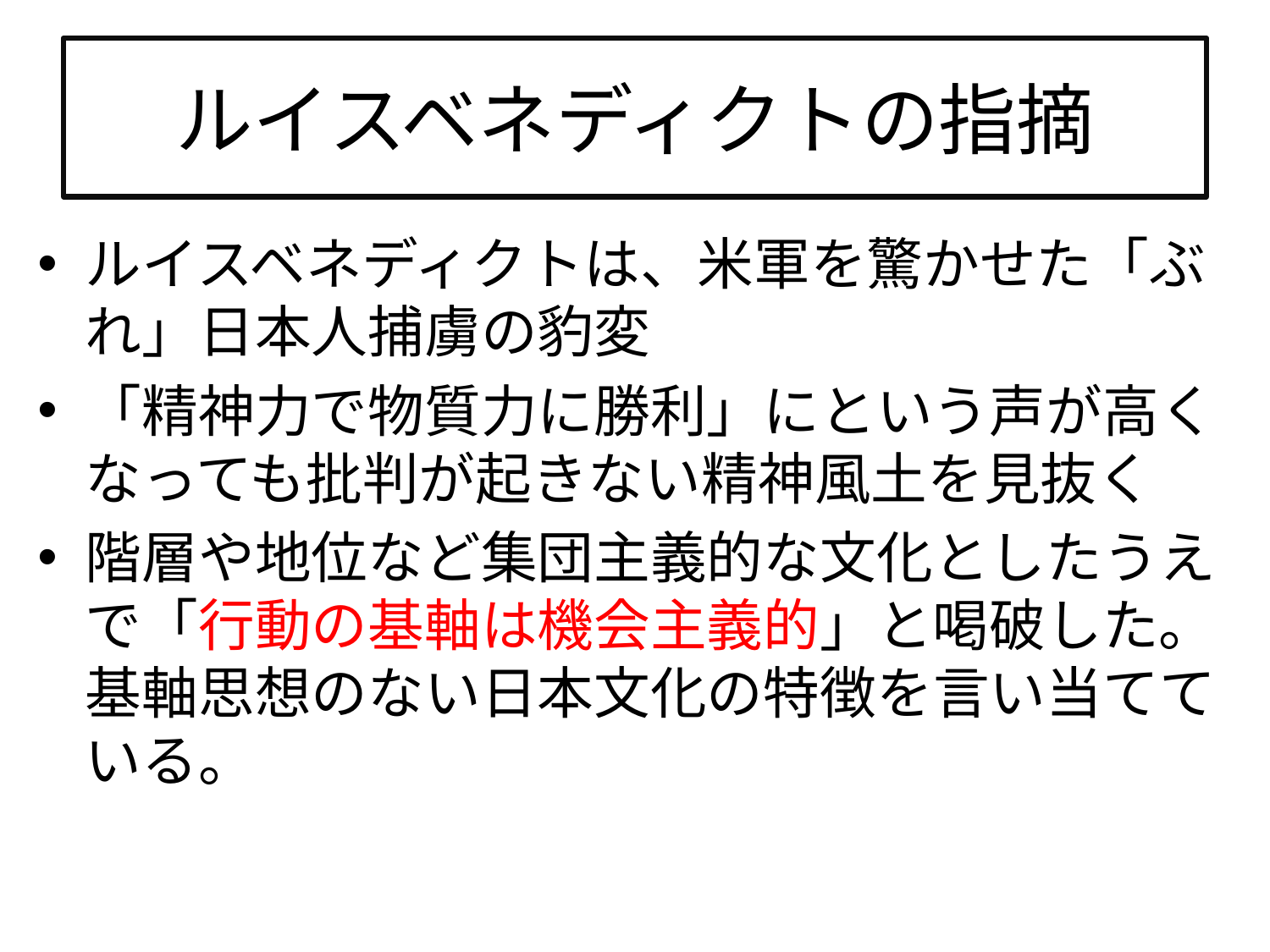

# ルイスベネディクトの指摘
ルイスベネディクトは、米軍を驚かせた「ぶれ」日本人捕虜の豹変
「精神力で物質力に勝利」にという声が高くなっても批判が起きない精神風土を見抜く
階層や地位など集団主義的な文化としたうえで「行動の基軸は機会主義的」と喝破した。基軸思想のない日本文化の特徴を言い当てている。